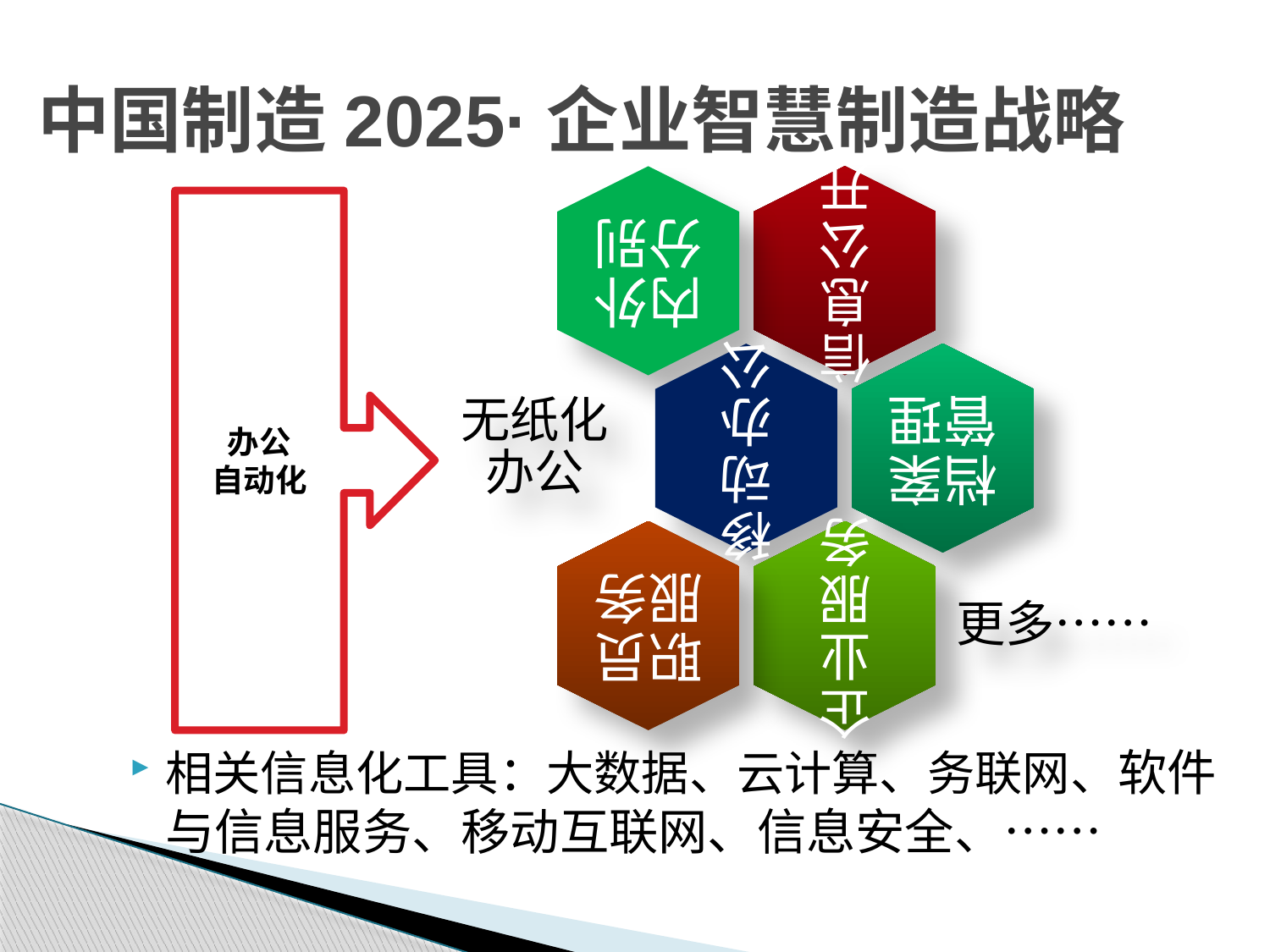

# 中国制造2025·企业智慧制造战略
信息公开
内外分别
移动办公
无纸化办公
档案管理
企业服务
更多……
职员服务

办公
自动化

相关信息化工具：大数据、云计算、务联网、软件与信息服务、移动互联网、信息安全、……